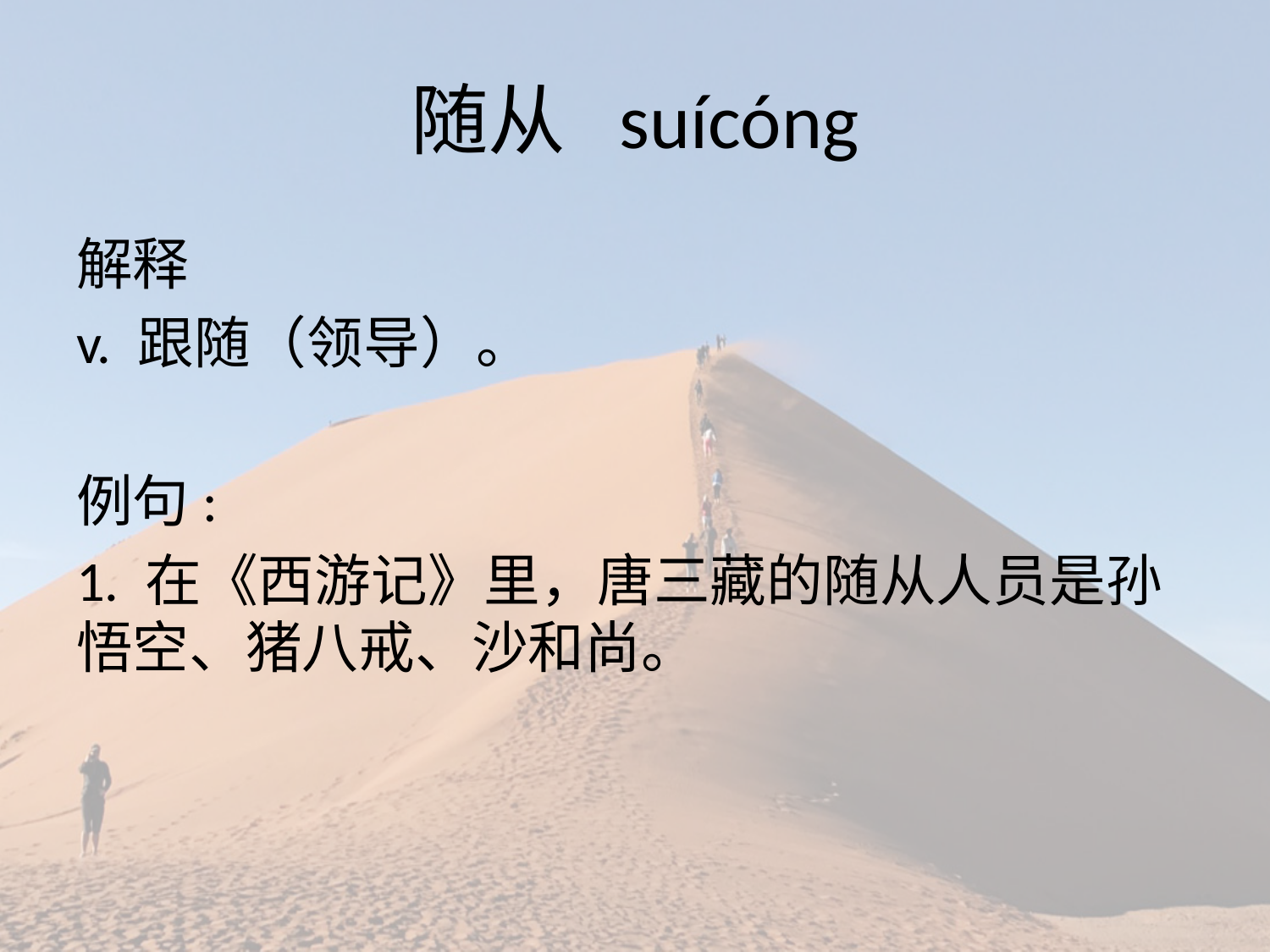

# 随从  suícóng
解释
v. 跟随（领导）。

例句:
1. 在《西游记》里，唐三藏的随从人员是孙悟空、猪八戒、沙和尚。